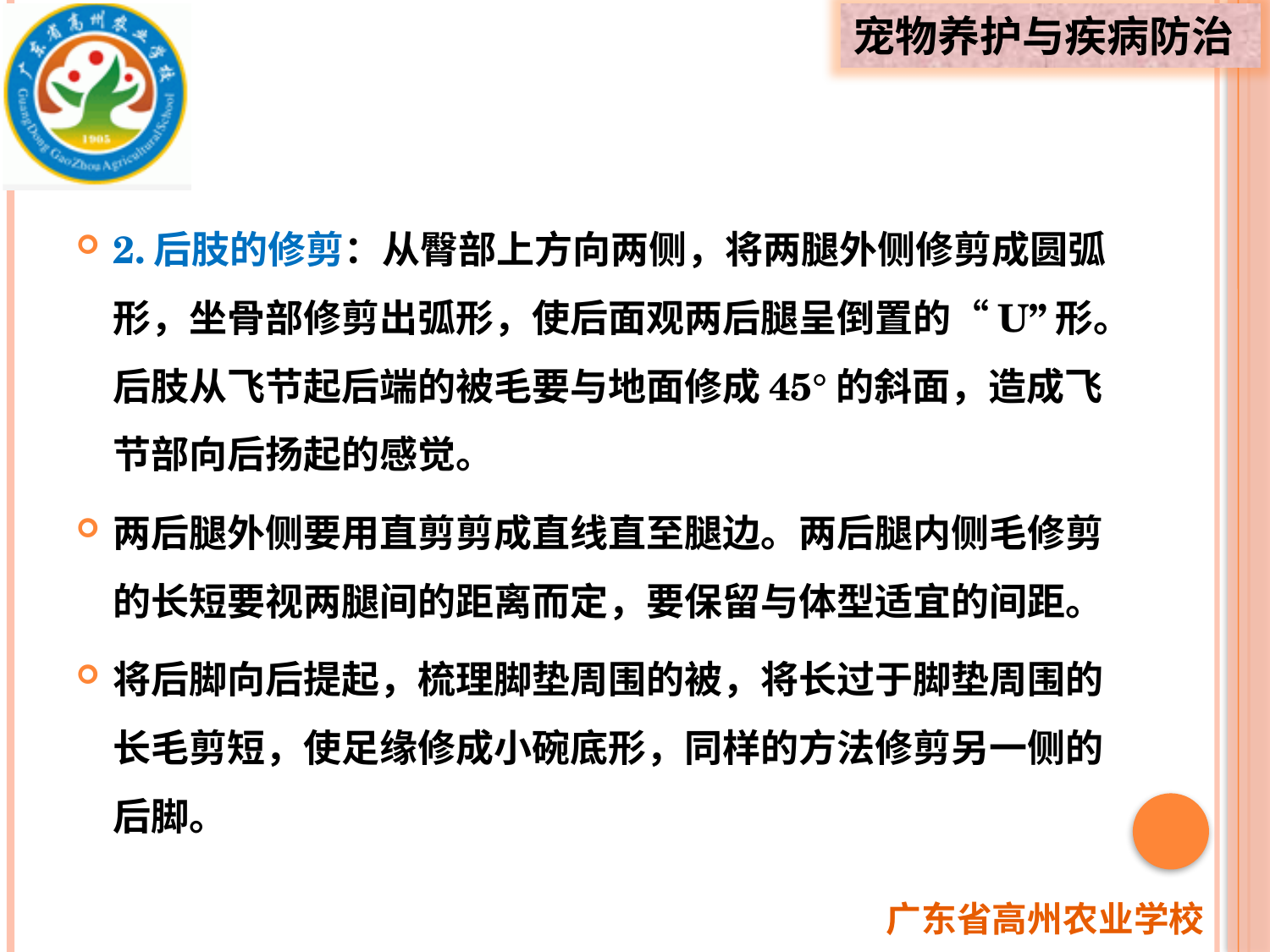

2.后肢的修剪：从臀部上方向两侧，将两腿外侧修剪成圆弧形，坐骨部修剪出弧形，使后面观两后腿呈倒置的“U”形。后肢从飞节起后端的被毛要与地面修成45°的斜面，造成飞节部向后扬起的感觉。
两后腿外侧要用直剪剪成直线直至腿边。两后腿内侧毛修剪的长短要视两腿间的距离而定，要保留与体型适宜的间距。
将后脚向后提起，梳理脚垫周围的被，将长过于脚垫周围的长毛剪短，使足缘修成小碗底形，同样的方法修剪另一侧的后脚。